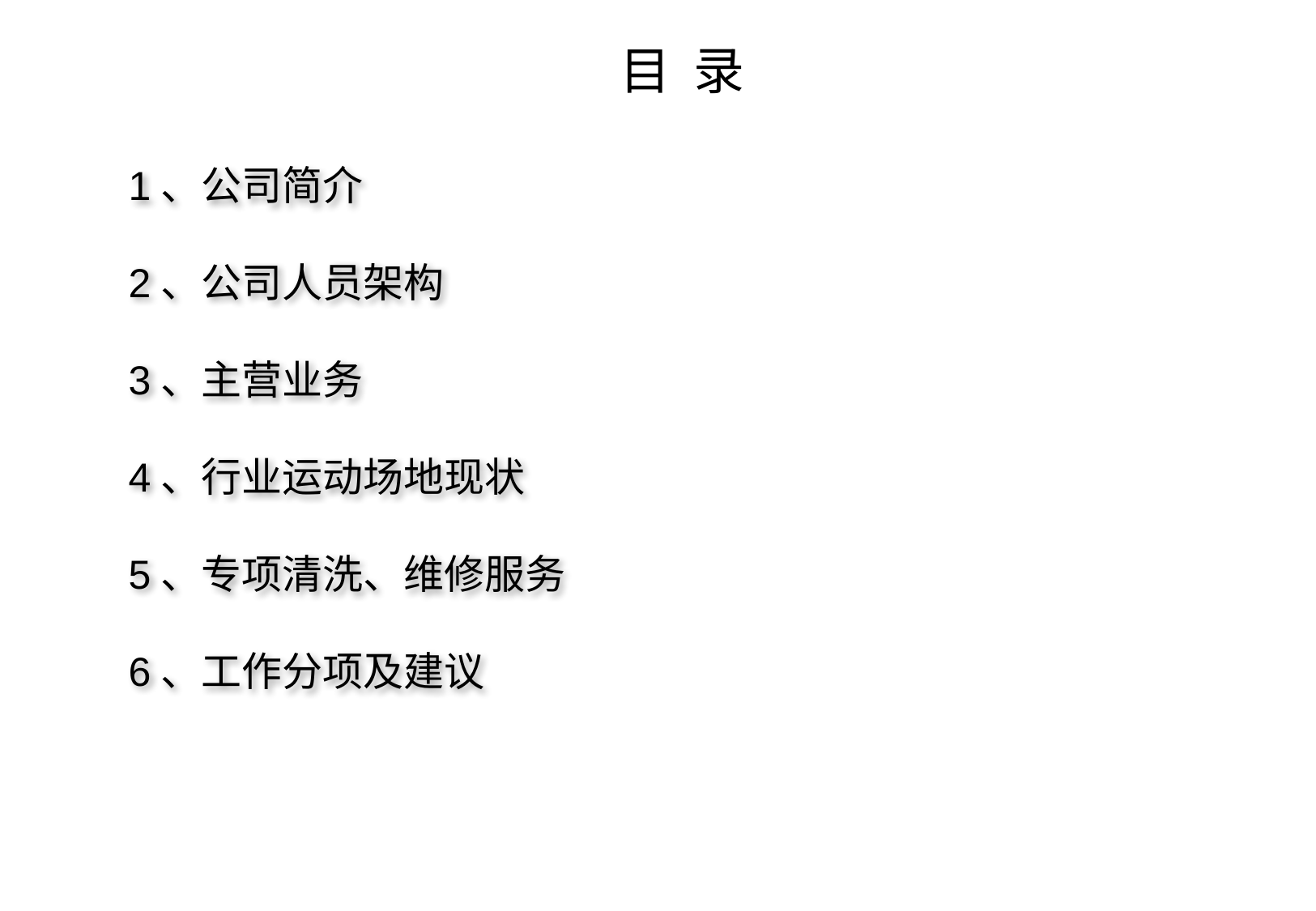

# 目  录
1、公司简介
2、公司人员架构
3、主营业务
4、行业运动场地现状
5、专项清洗、维修服务
6、工作分项及建议